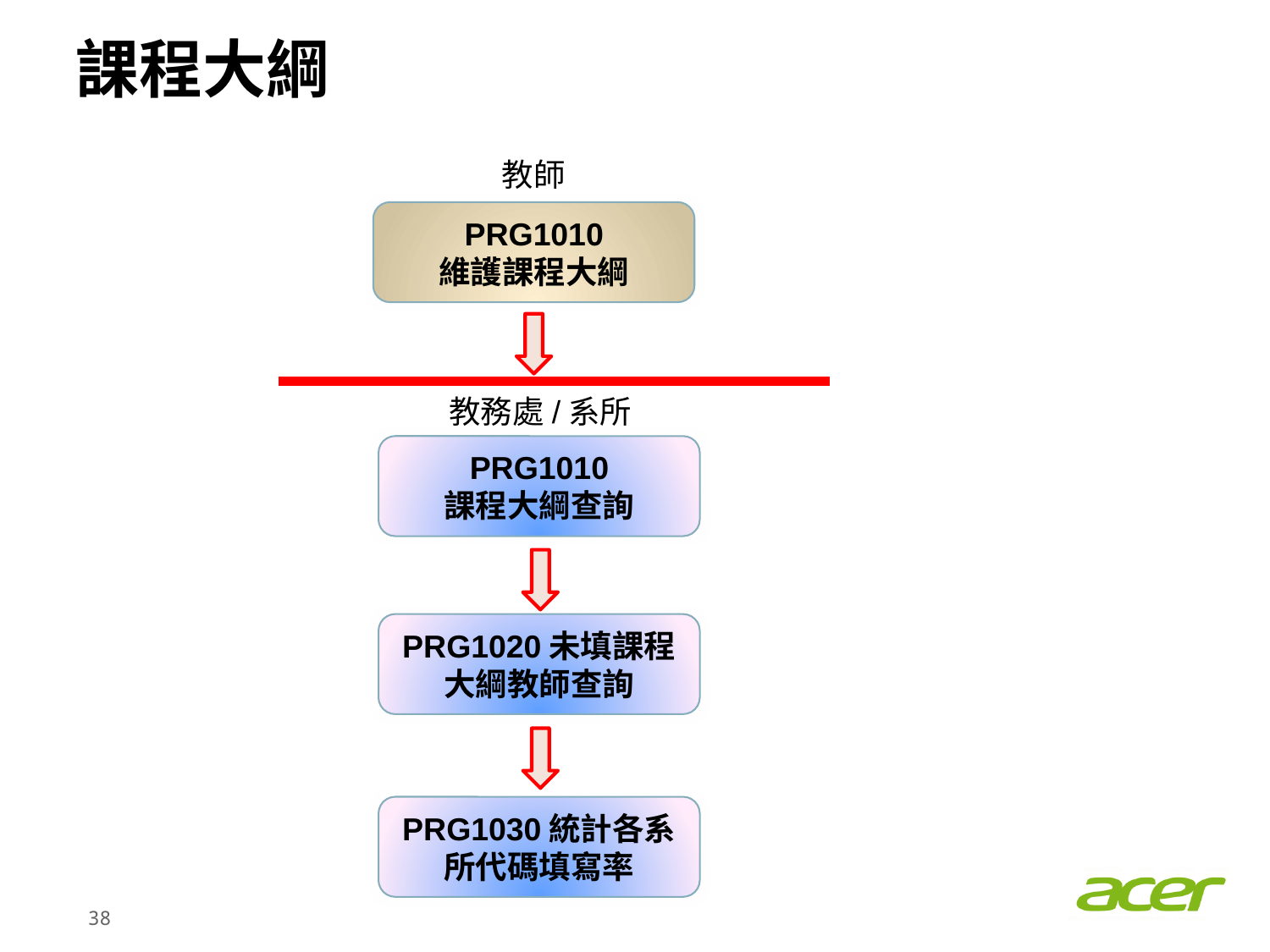

# 課程大綱
教師
PRG1010
維護課程大綱

教務處/系所
PRG1010
課程大綱查詢
PRG1020未填課程大綱教師查詢
PRG1030統計各系所代碼填寫率

38